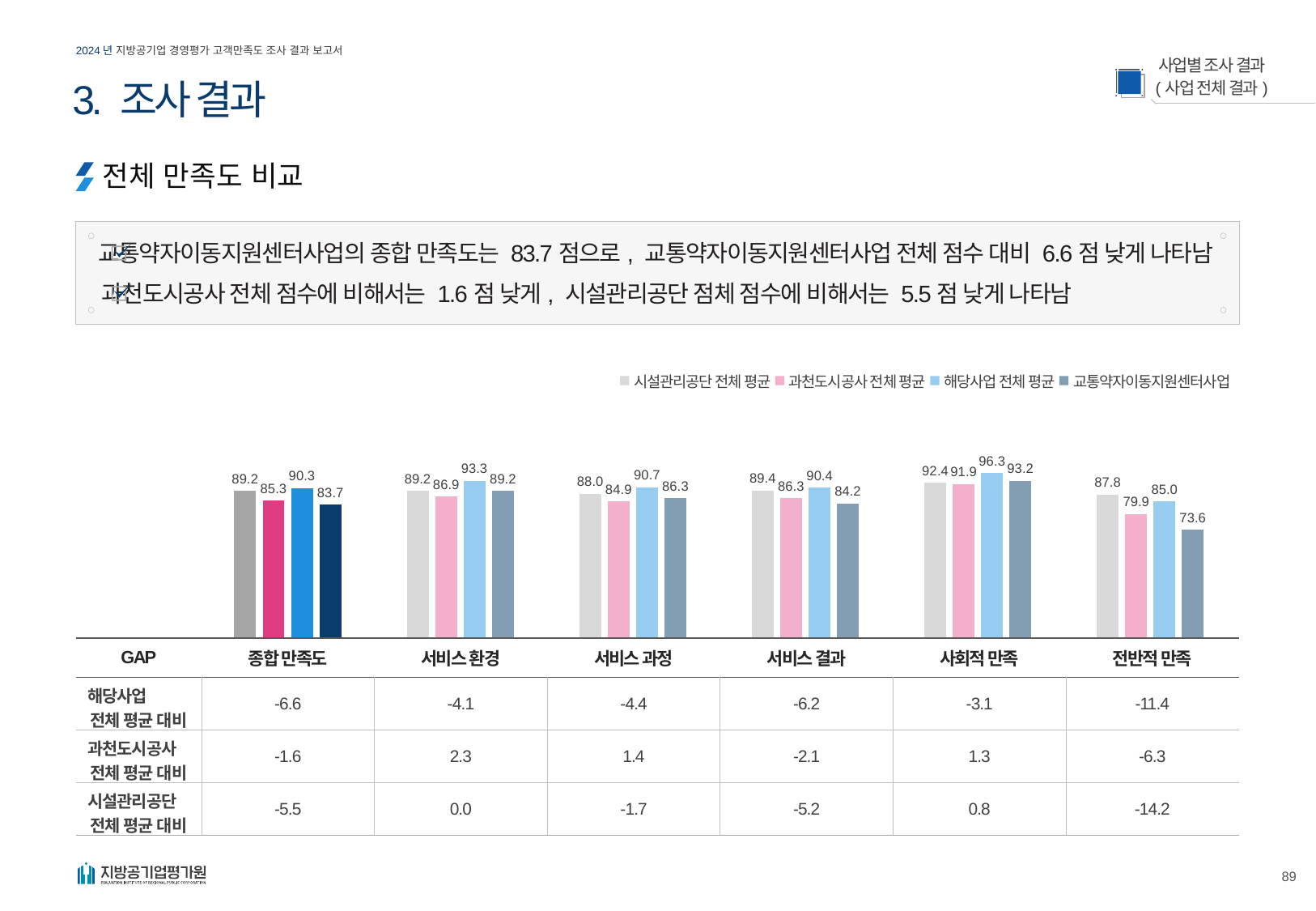

3. 조사 결과
전체 만족도 비교

교통약자이동지원센터사업의 종합 만족도는 83.7점으로, 교통약자이동지원센터사업 전체 점수 대비 6.6점 낮게 나타남

과천도시공사 전체 점수에 비해서는 1.6점 낮게, 시설관리공단 점체 점수에 비해서는 5.5점 낮게 나타남

### Chart

| Category | 시설관리공단 전체 평균 | 과천도시공사 전체 평균 | 해당사업 전체 평균 | 교통약자이동지원센터사업 |
|---|---|---|---|---|
| 종합 만족도 | 89.2 | 85.3 | 90.3 | 83.7 |
| 서비스 환경 | 89.2 | 86.9 | 93.3 | 89.2 |
| 서비스 과정 | 88.0 | 84.9 | 90.7 | 86.3 |
| 서비스 결과 | 89.4 | 86.3 | 90.4 | 84.2 |
| 사회적 만족 | 92.4 | 91.9 | 96.3 | 93.2 |
| 전반적 만족 | 87.8 | 79.9 | 85.0 | 73.6 |
| GAP | 종합 만족도 | 서비스 환경 | 서비스 과정 | 서비스 결과 | 사회적 만족 | 전반적 만족 |
| --- | --- | --- | --- | --- | --- | --- |
| 해당사업 전체 평균 대비 | -6.6 | -4.1 | -4.4 | -6.2 | -3.1 | -11.4 |
| 과천도시공사 전체 평균 대비 | -1.6 | 2.3 | 1.4 | -2.1 | 1.3 | -6.3 |
| 시설관리공단 전체 평균 대비 | -5.5 | 0.0 | -1.7 | -5.2 | 0.8 | -14.2 |